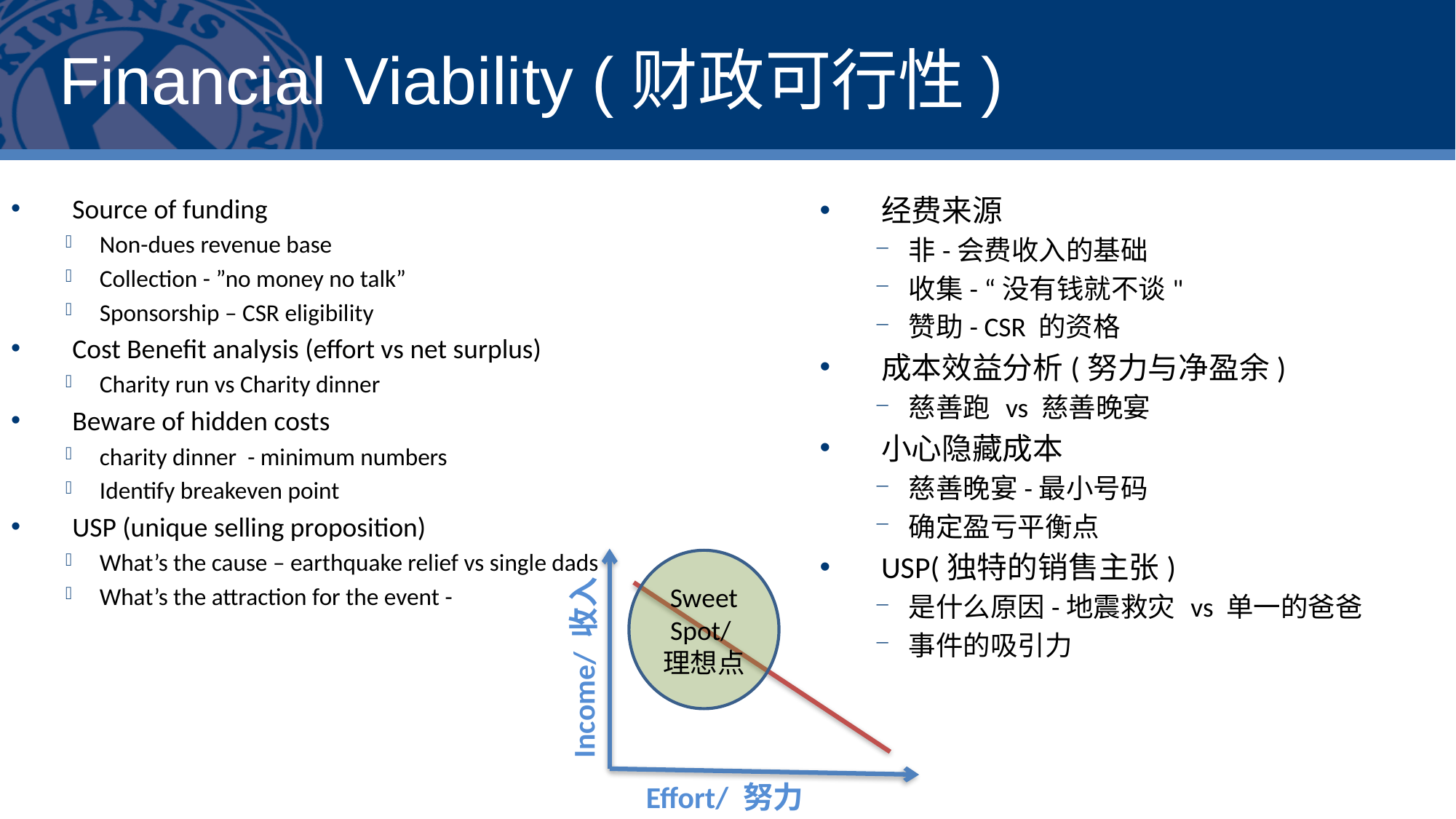

# Financial Viability (财政可行性)
Source of funding
Non-dues revenue base
Collection - ”no money no talk”
Sponsorship – CSR eligibility
Cost Benefit analysis (effort vs net surplus)
Charity run vs Charity dinner
Beware of hidden costs
charity dinner  - minimum numbers
Identify breakeven point
USP (unique selling proposition)
What’s the cause – earthquake relief vs single dads
What’s the attraction for the event -
经费来源
非-会费收入的基础
收集- “没有钱就不谈"
赞助- CSR 的资格
成本效益分析(努力与净盈余)
慈善跑 vs 慈善晚宴
小心隐藏成本
慈善晚宴-最小号码
确定盈亏平衡点
USP(独特的销售主张)
是什么原因-地震救灾 vs 单一的爸爸
事件的吸引力
Sweet Spot/理想点
Income/ 收入
Effort/ 努力